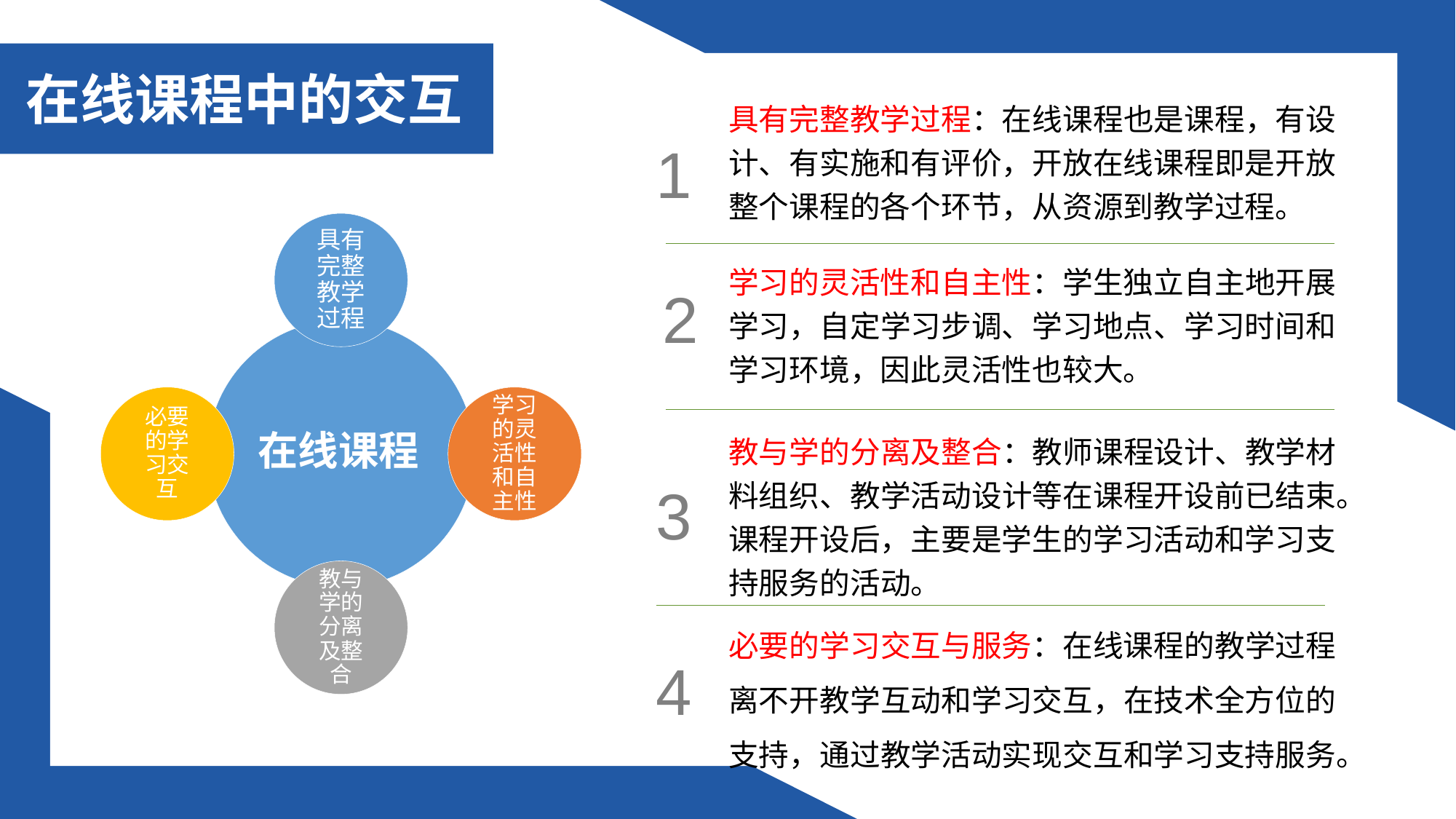

在线课程中的交互

具有完整教学过程：在线课程也是课程，有设计、有实施和有评价，开放在线课程即是开放整个课程的各个环节，从资源到教学过程。
1
具有完整教学过程

必要的学习交互
学习的灵活性和自主性
在线课程
教与学的分离及整合
学习的灵活性和自主性：学生独立自主地开展学习，自定学习步调、学习地点、学习时间和学习环境，因此灵活性也较大。
2

教与学的分离及整合：教师课程设计、教学材料组织、教学活动设计等在课程开设前已结束。课程开设后，主要是学生的学习活动和学习支持服务的活动。
3
必要的学习交互与服务：在线课程的教学过程离不开教学互动和学习交互，在技术全方位的支持，通过教学活动实现交互和学习支持服务。
4